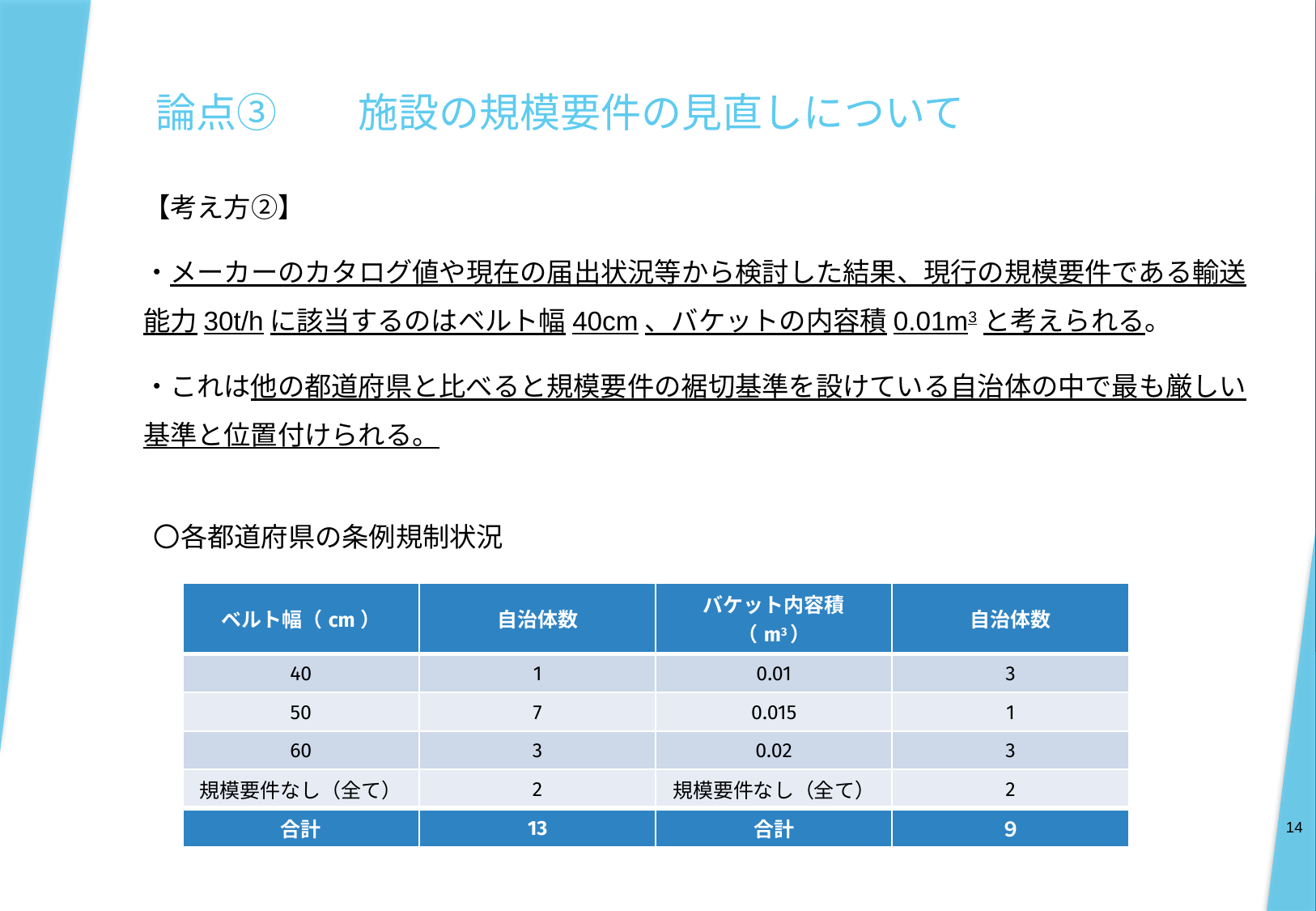

# 論点③　　施設の規模要件の見直しについて
【考え方②】
・メーカーのカタログ値や現在の届出状況等から検討した結果、現行の規模要件である輸送能力30t/hに該当するのはベルト幅40cm、バケットの内容積0.01m3と考えられる。
・これは他の都道府県と比べると規模要件の裾切基準を設けている自治体の中で最も厳しい基準と位置付けられる。
〇各都道府県の条例規制状況

| ベルト幅（cm） | 自治体数 | バケット内容積（m3） | 自治体数 |
| --- | --- | --- | --- |
| 40 | 1 | 0.01 | 3 |
| 50 | 7 | 0.015 | 1 |
| 60 | 3 | 0.02 | 3 |
| 規模要件なし（全て） | 2 | 規模要件なし（全て） | 2 |
| 合計 | 13 | 合計 | ９ |
14